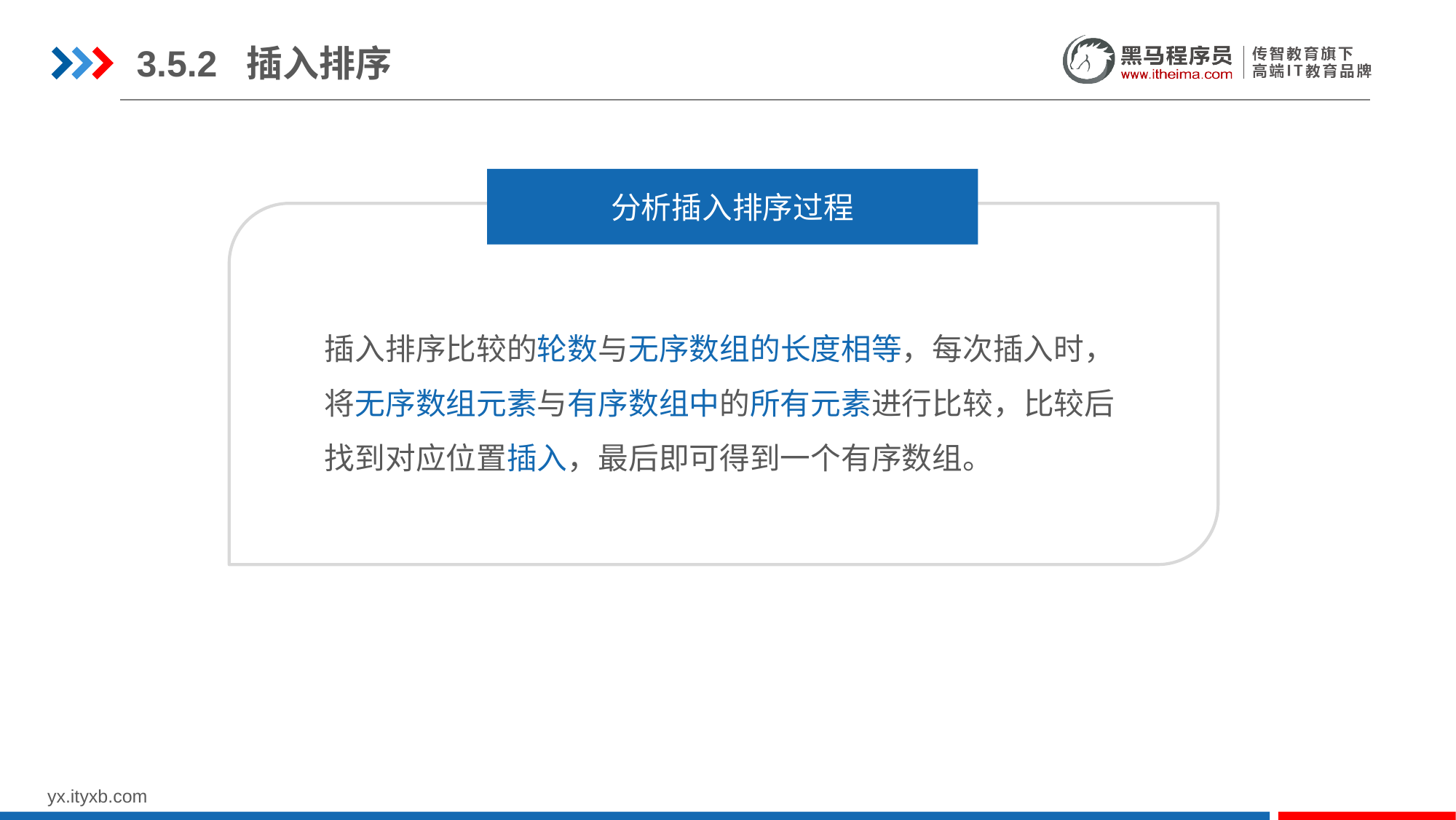

3.5.2  插入排序
分析插入排序过程

插入排序比较的轮数与无序数组的长度相等，每次插入时，将无序数组元素与有序数组中的所有元素进行比较，比较后找到对应位置插入，最后即可得到一个有序数组。